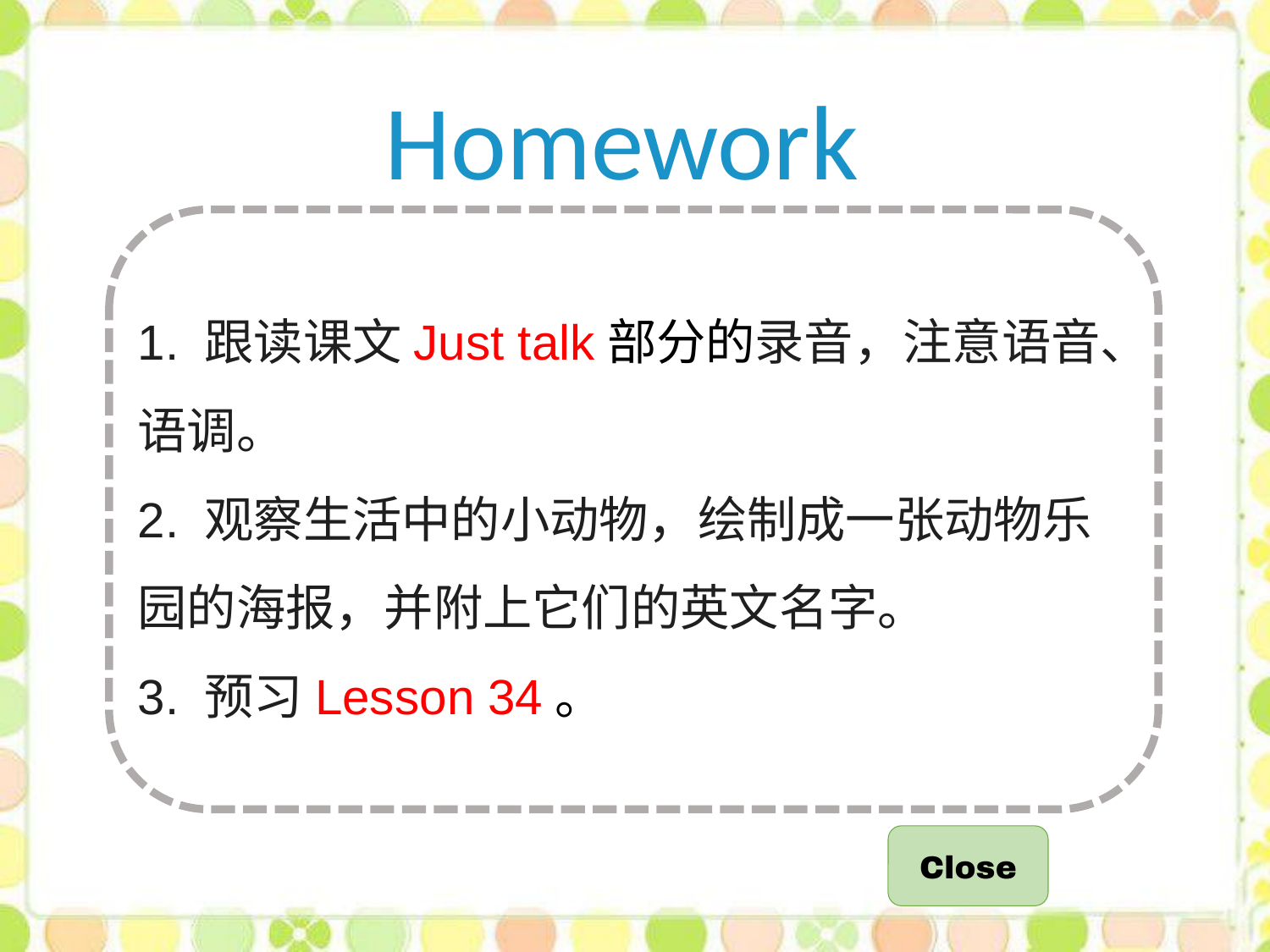

# Homework

1. 跟读课文Just talk部分的录音，注意语音、语调。
2. 观察生活中的小动物，绘制成一张动物乐园的海报，并附上它们的英文名字。
3. 预习Lesson 34。
Close